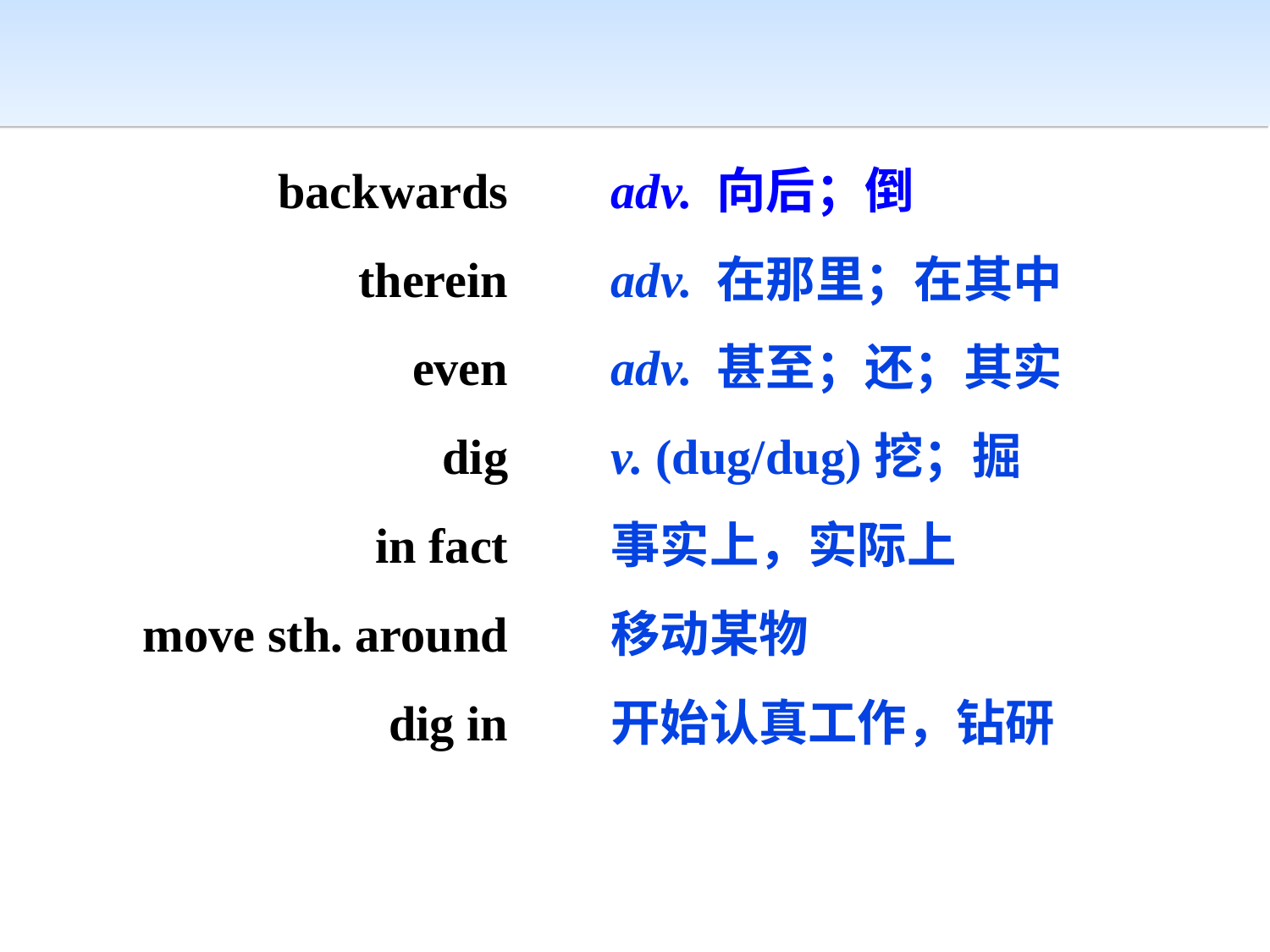

backwards
therein
even
dig
in fact
move sth. around
dig in
adv. 向后；倒
adv. 在那里；在其中
adv. 甚至；还；其实
v. (dug/dug)挖；掘
事实上，实际上
移动某物
开始认真工作，钻研